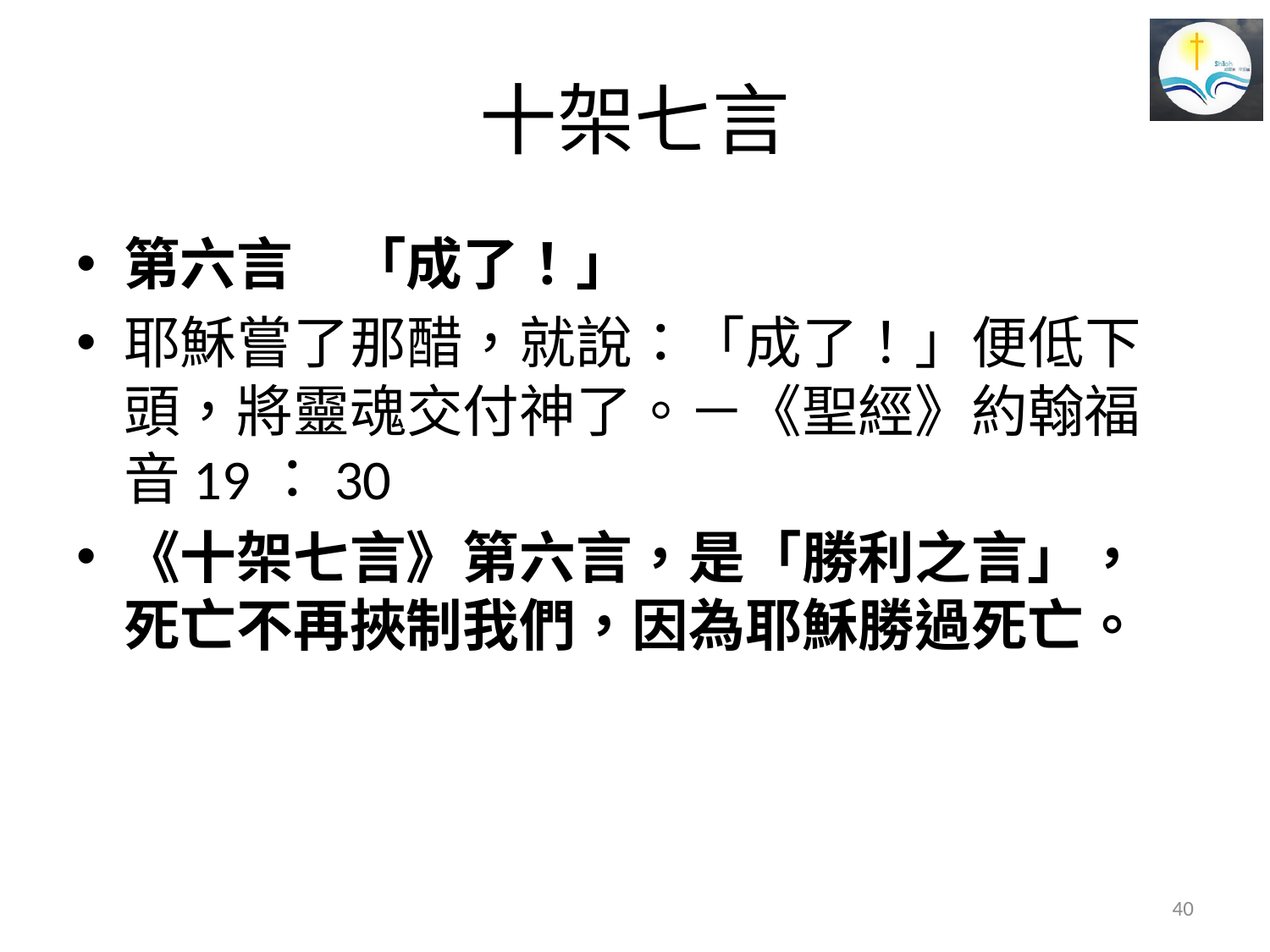

# 十架七言
第六言　「成了！」
耶穌嘗了那醋，就說：「成了！」便低下頭，將靈魂交付神了。－《聖經》約翰福音19：30
《十架七言》第六言，是「勝利之言」，死亡不再挾制我們，因為耶穌勝過死亡。
40